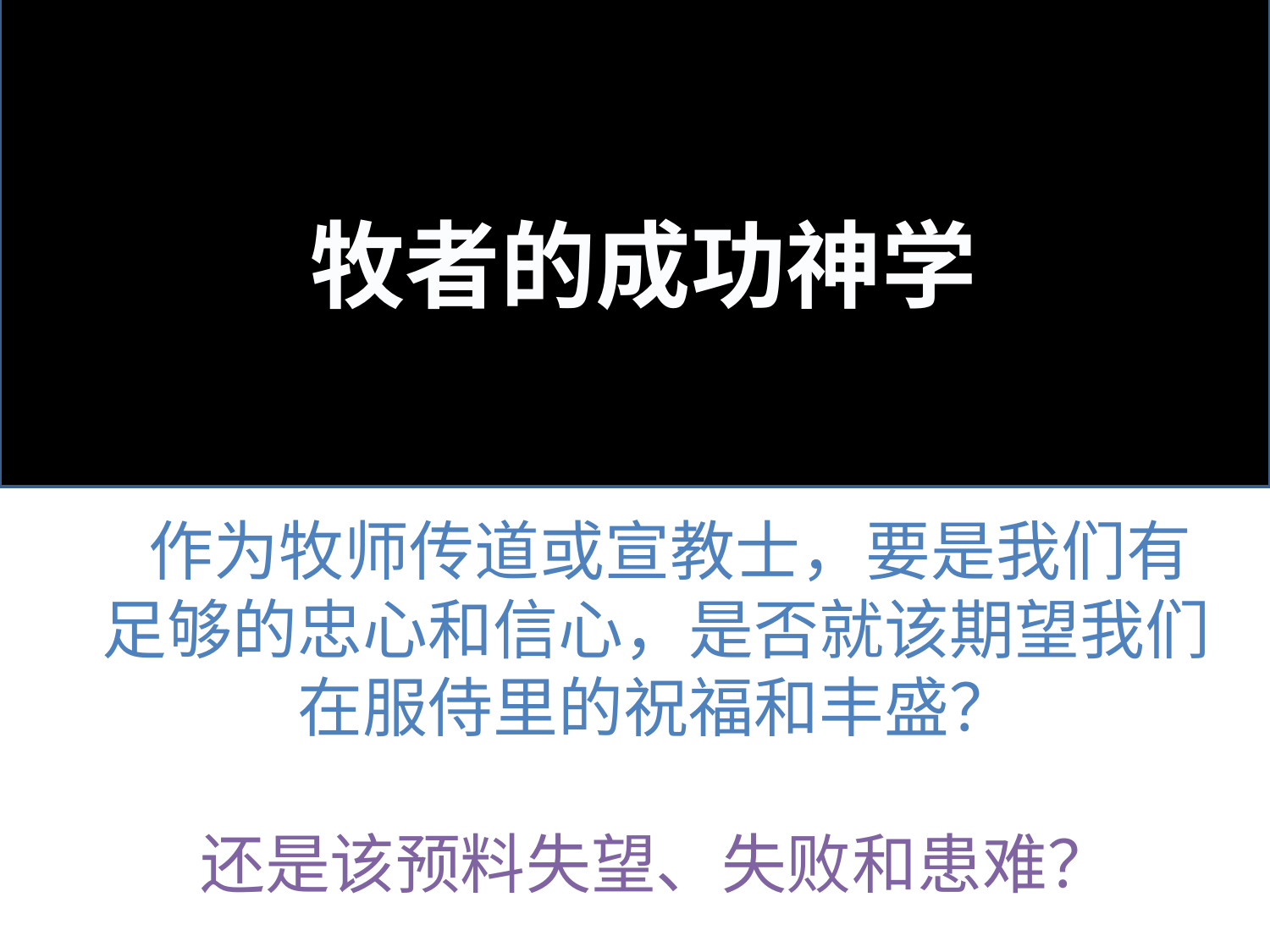

牧者的成功神学
# 作为牧师传道或宣教士，要是我们有足够的忠心和信心，是否就该期望我们在服侍里的祝福和丰盛？ 还是该预料失望、失败和患难？